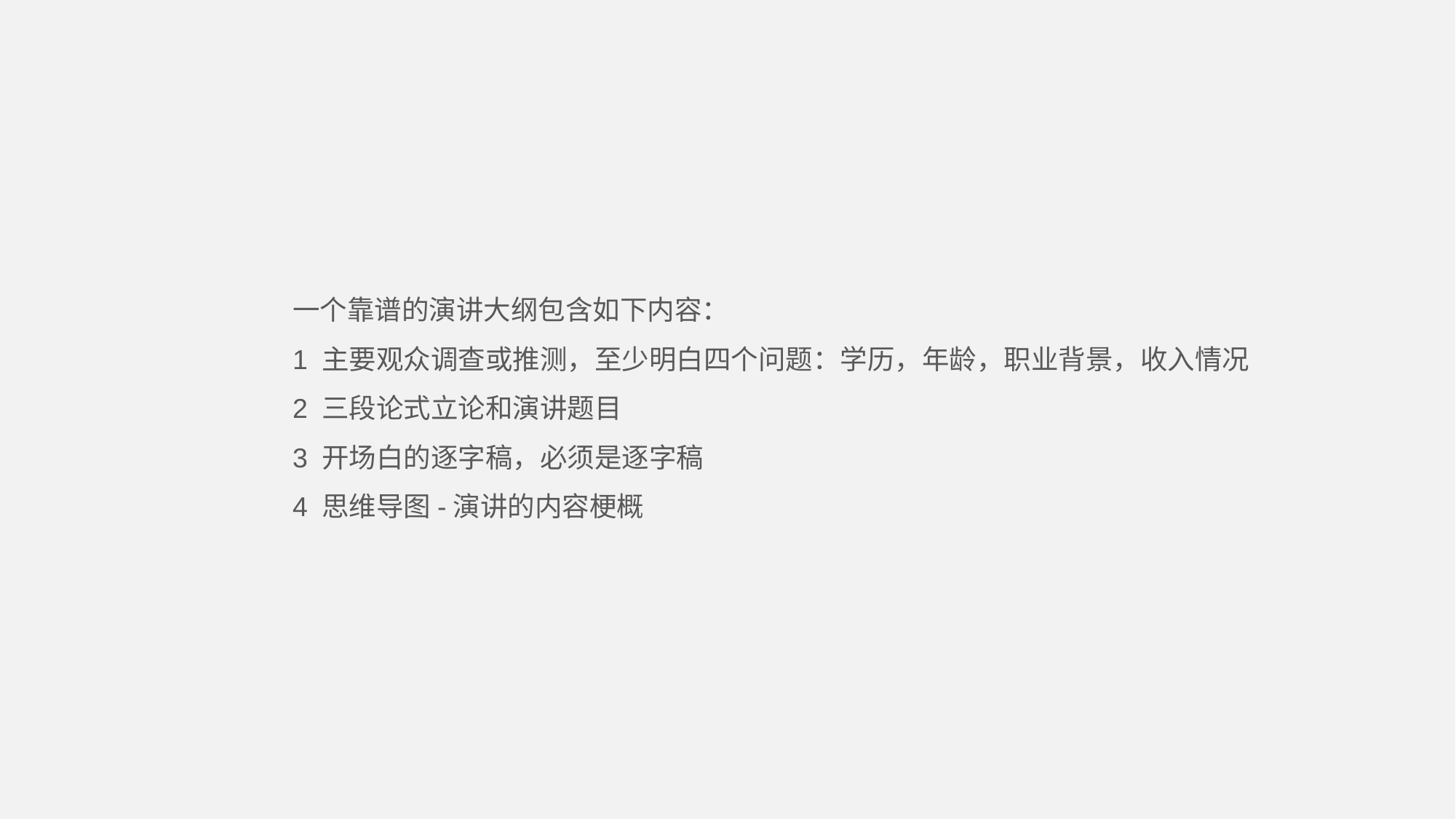

一个靠谱的演讲大纲包含如下内容：
1 主要观众调查或推测，至少明白四个问题：学历，年龄，职业背景，收入情况
2 三段论式立论和演讲题目
3 开场白的逐字稿，必须是逐字稿
4 思维导图-演讲的内容梗概